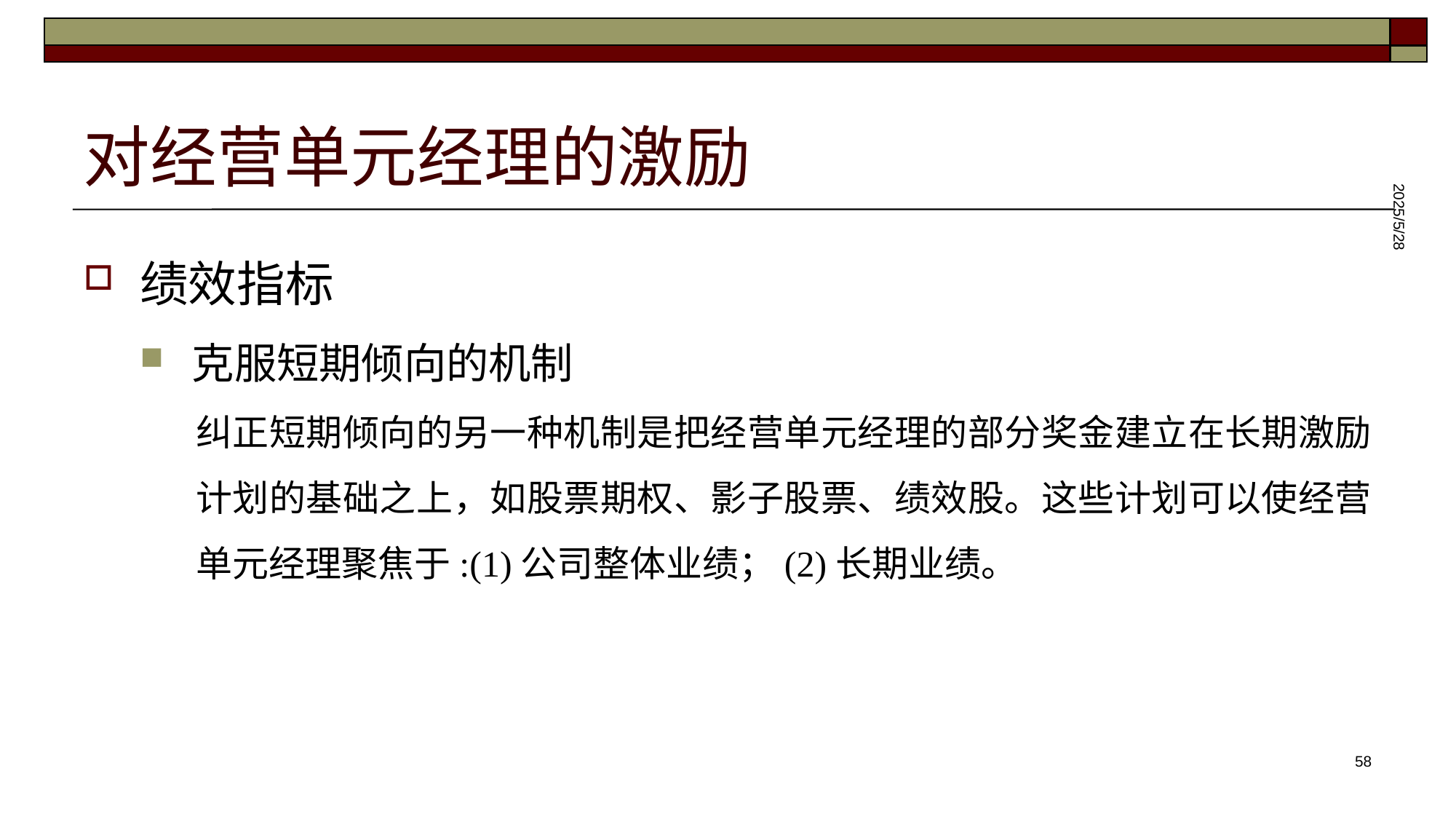

# 对经营单元经理的激励
2025/5/28
绩效指标
克服短期倾向的机制
纠正短期倾向的另一种机制是把经营单元经理的部分奖金建立在长期激励计划的基础之上，如股票期权、影子股票、绩效股。这些计划可以使经营单元经理聚焦于:(1)公司整体业绩；(2)长期业绩。

58